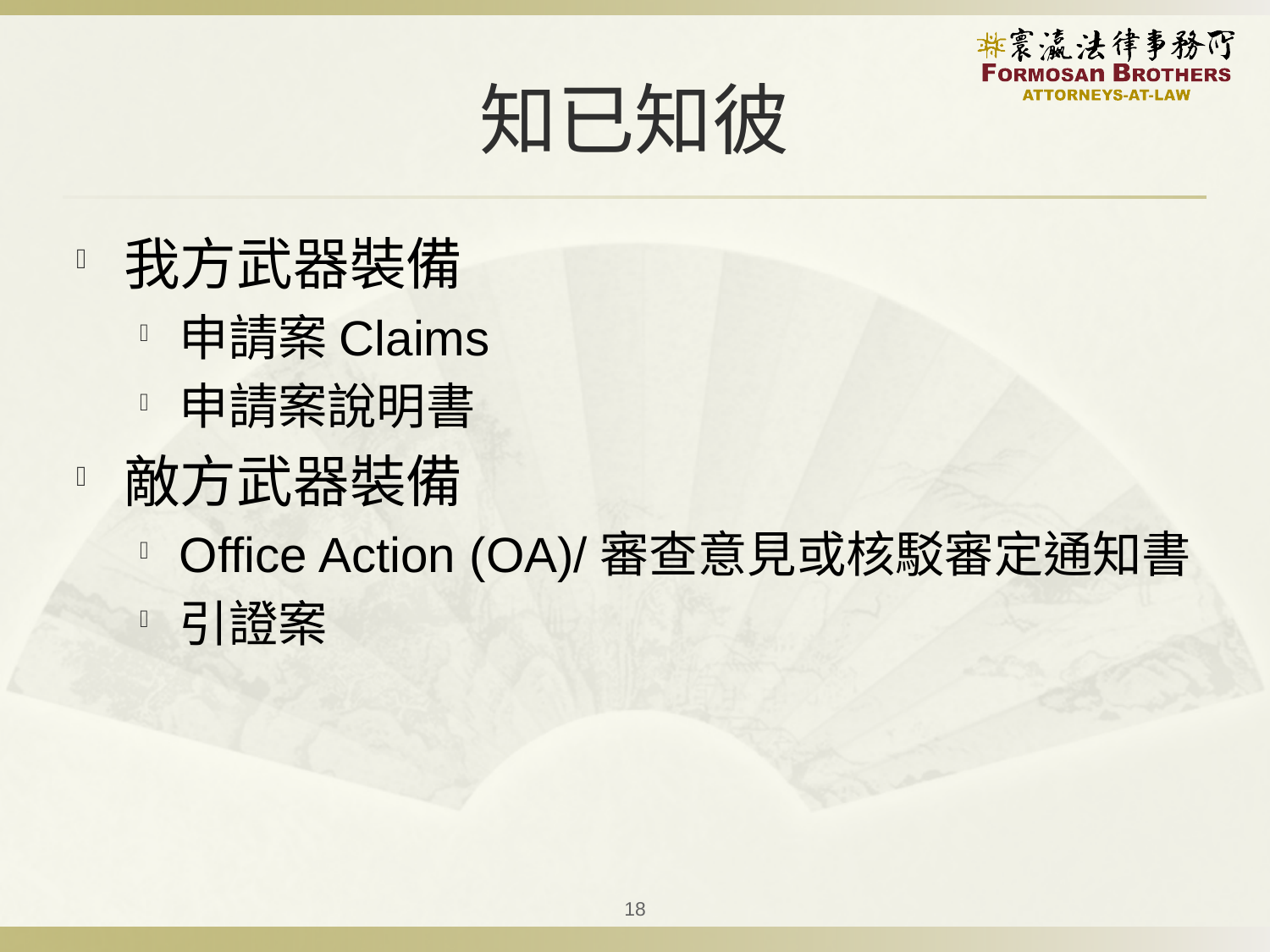

# 知已知彼
我方武器裝備
申請案Claims
申請案說明書
敵方武器裝備
Office Action (OA)/審查意見或核駁審定通知書
引證案
18